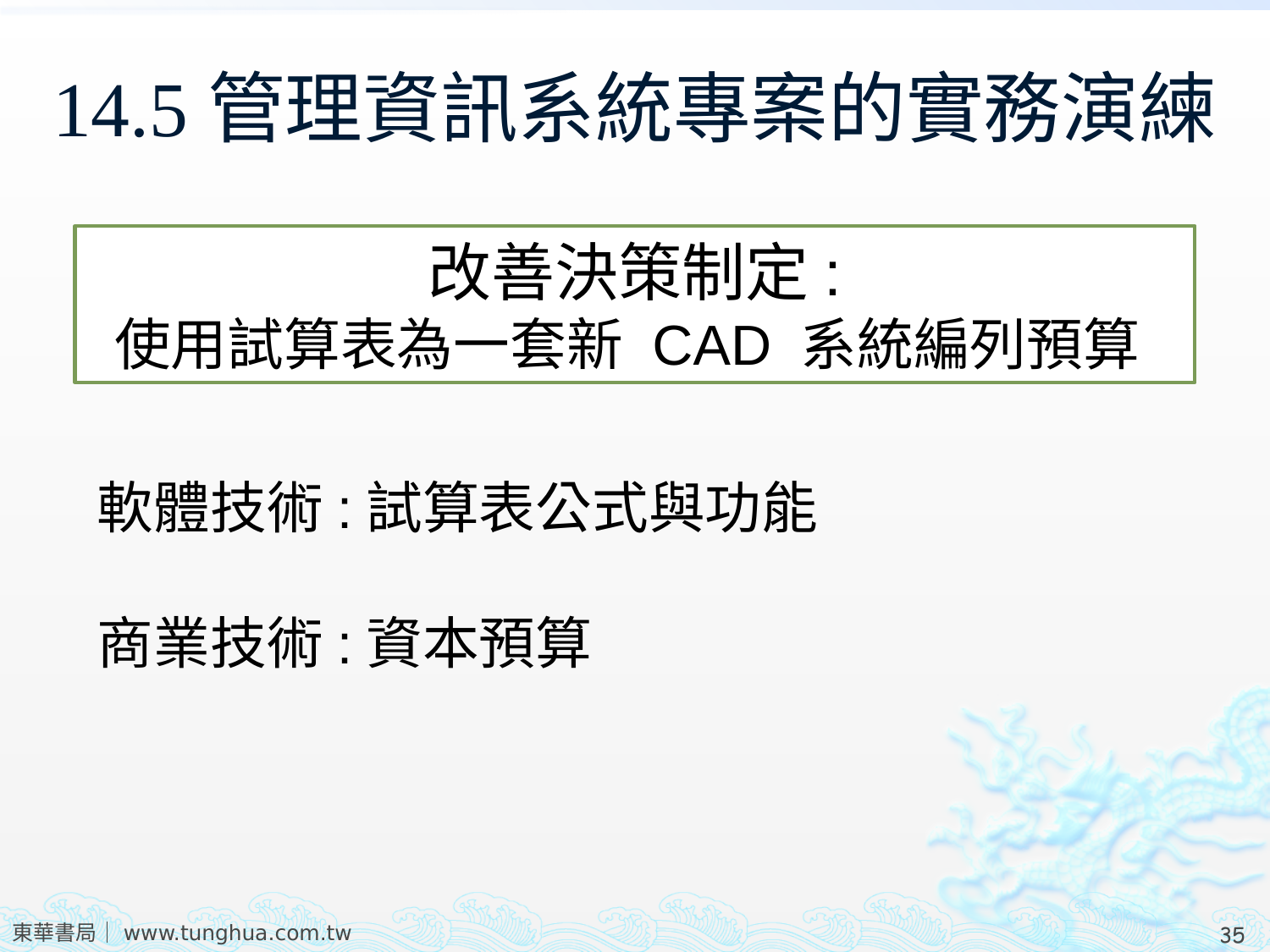

# 14.5管理資訊系統專案的實務演練
改善決策制定:
使用試算表為一套新 CAD 系統編列預算
軟體技術:試算表公式與功能

商業技術:資本預算